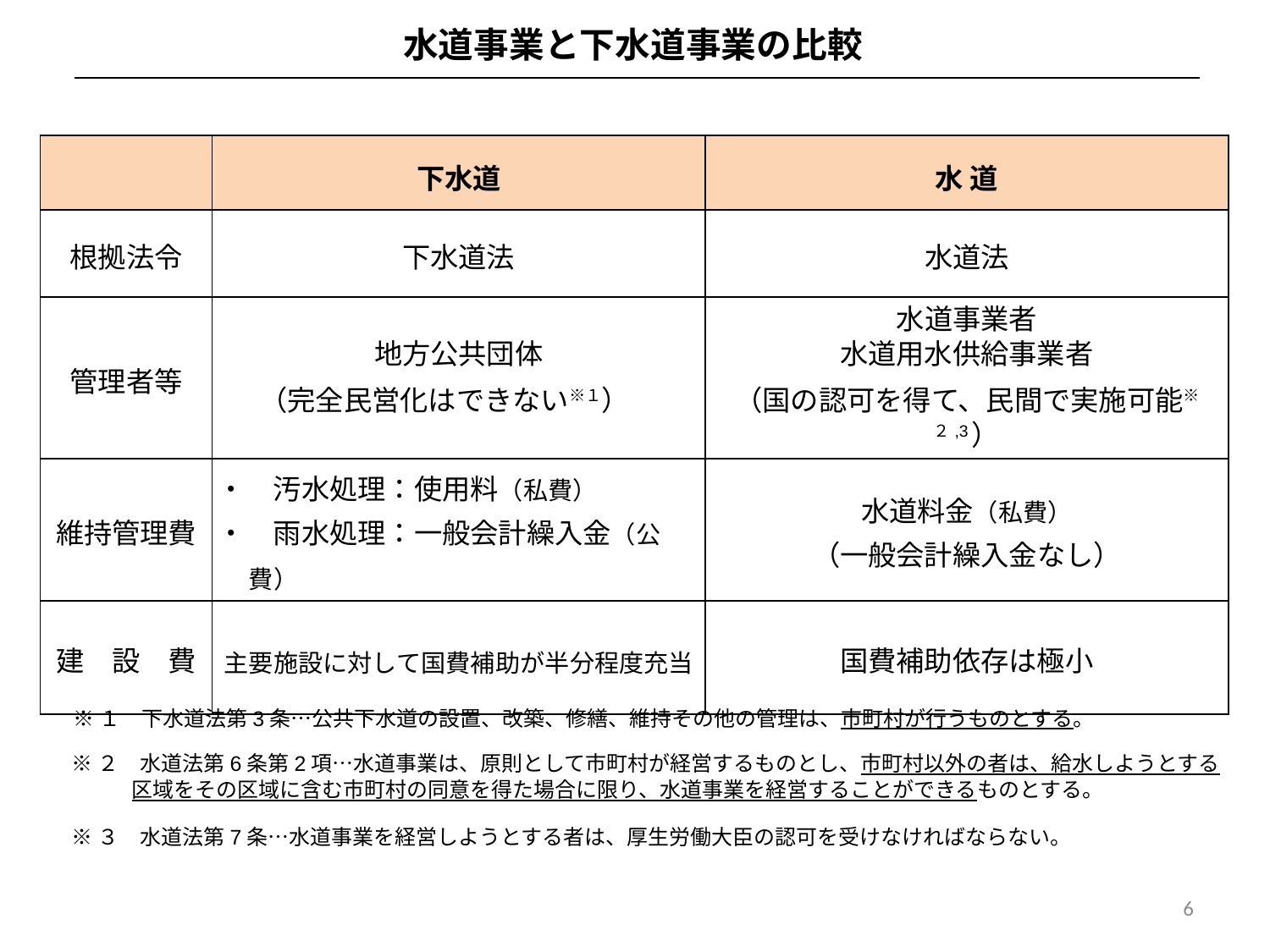

水道事業と下水道事業の比較
|  | 下水道 | 水 道 |
| --- | --- | --- |
| 根拠法令 | 下水道法 | 水道法 |
| 管理者等 | 地方公共団体 （完全民営化はできない※１） | 水道事業者 水道用水供給事業者 （国の認可を得て、民間で実施可能※２,3） |
| 維持管理費 | ・　汚水処理：使用料（私費） ・　雨水処理：一般会計繰入金（公費） | 水道料金（私費） （一般会計繰入金なし） |
| 建　設　費 | 主要施設に対して国費補助が半分程度充当 | 国費補助依存は極小 |
※１　下水道法第3条…公共下水道の設置、改築、修繕、維持その他の管理は、市町村が行うものとする。
※２　水道法第6条第2項…水道事業は、原則として市町村が経営するものとし、市町村以外の者は、給水しようとする区域をその区域に含む市町村の同意を得た場合に限り、水道事業を経営することができるものとする。
※３　水道法第7条…水道事業を経営しようとする者は、厚生労働大臣の認可を受けなければならない。
6